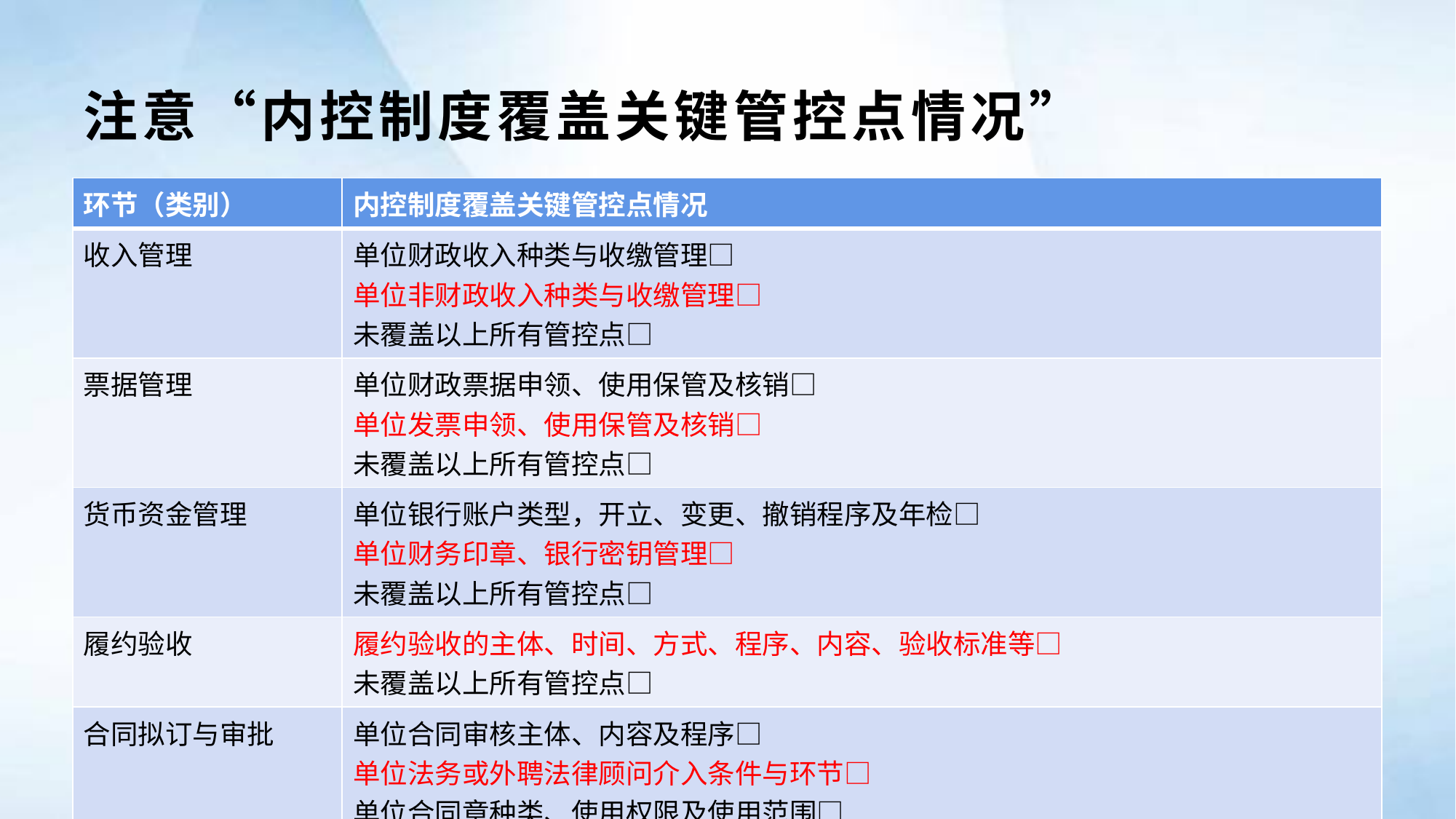

# 注意“内控制度覆盖关键管控点情况”
| 环节（类别） | 内控制度覆盖关键管控点情况 |
| --- | --- |
| 收入管理 | 单位财政收入种类与收缴管理□ 单位非财政收入种类与收缴管理□ 未覆盖以上所有管控点□ |
| 票据管理 | 单位财政票据申领、使用保管及核销□ 单位发票申领、使用保管及核销□ 未覆盖以上所有管控点□ |
| 货币资金管理 | 单位银行账户类型，开立、变更、撤销程序及年检□ 单位财务印章、银行密钥管理□ 未覆盖以上所有管控点□ |
| 履约验收 | 履约验收的主体、时间、方式、程序、内容、验收标准等□ 未覆盖以上所有管控点□ |
| 合同拟订与审批 | 单位合同审核主体、内容及程序□ 单位法务或外聘法律顾问介入条件与环节□ 单位合同章种类、使用权限及使用范围□ 未覆盖以上所有管控点□ |
89